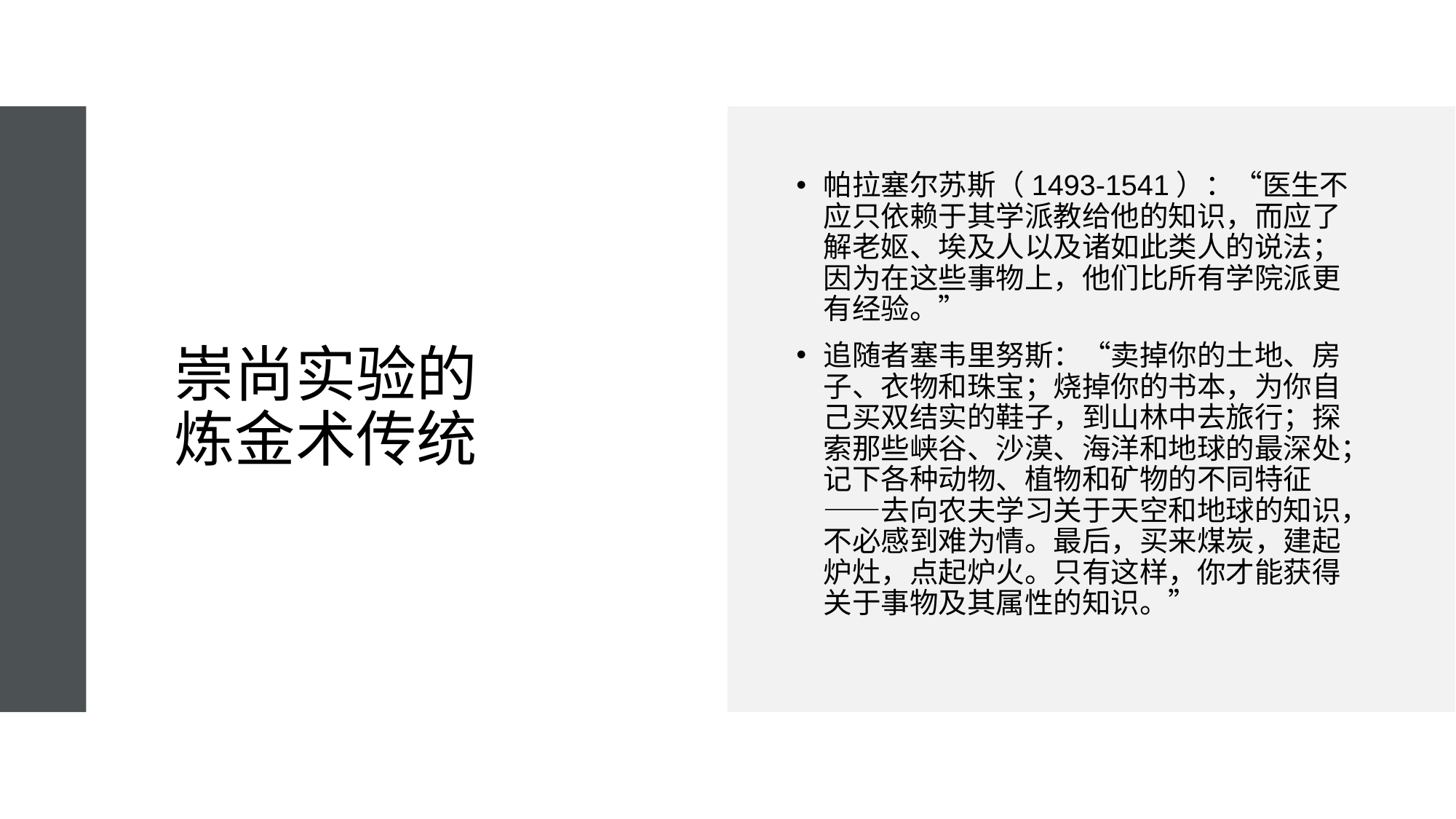

# 崇尚实验的 炼金术传统
帕拉塞尔苏斯（1493-1541）：“医生不应只依赖于其学派教给他的知识，而应了解老妪、埃及人以及诸如此类人的说法；因为在这些事物上，他们比所有学院派更有经验。”
追随者塞韦里努斯：“卖掉你的土地、房子、衣物和珠宝；烧掉你的书本，为你自己买双结实的鞋子，到山林中去旅行；探索那些峡谷、沙漠、海洋和地球的最深处；记下各种动物、植物和矿物的不同特征——去向农夫学习关于天空和地球的知识，不必感到难为情。最后，买来煤炭，建起炉灶，点起炉火。只有这样，你才能获得关于事物及其属性的知识。”